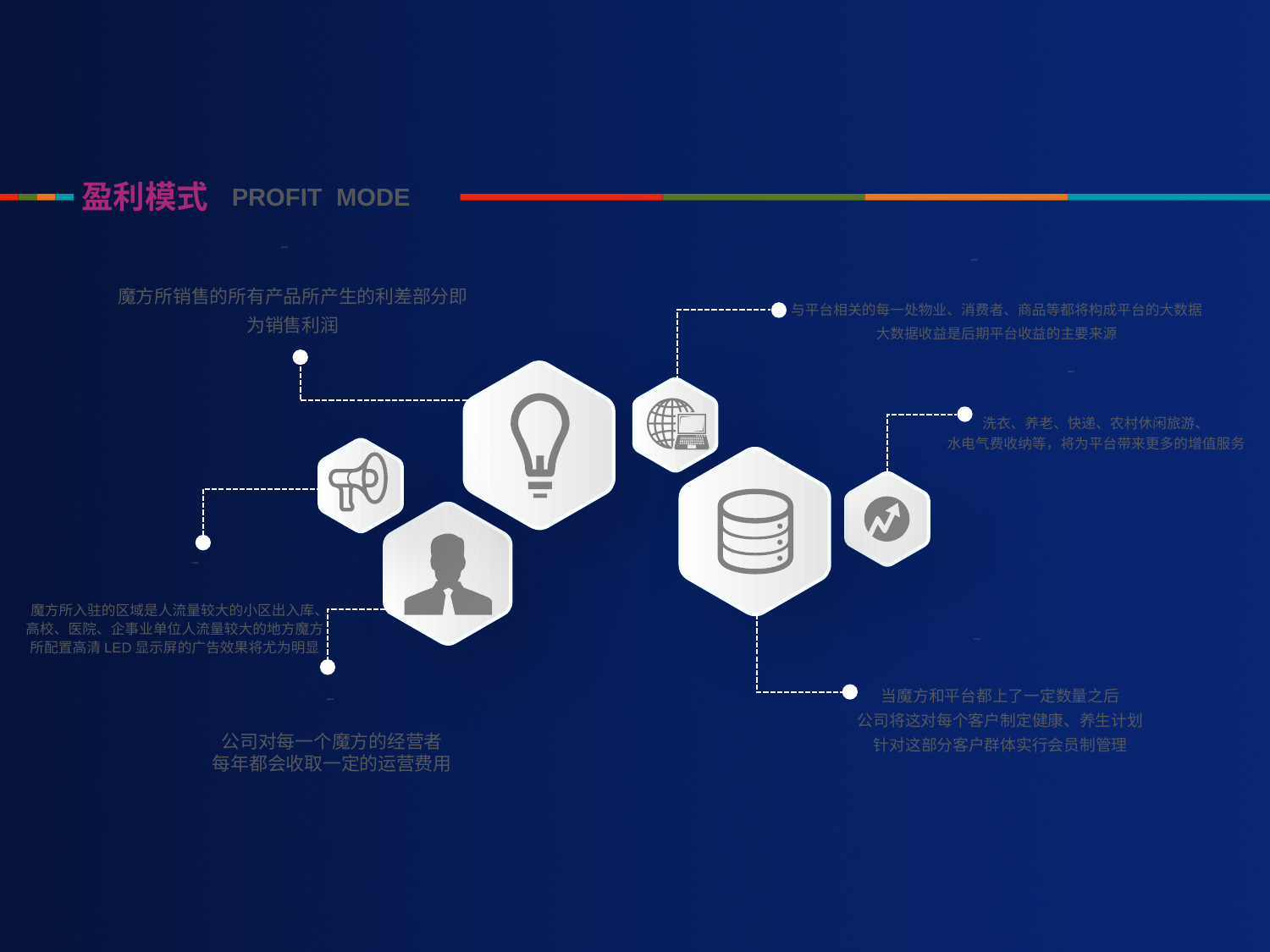

盈利模式
PROFIT  MODE

商品利润
数据收益
魔方所销售的所有产品所产生的利差部分即为销售利润
与平台相关的每一处物业、消费者、商品等都将构成平台的大数据
大数据收益是后期平台收益的主要来源

增值服务

洗衣、养老、快递、农村休闲旅游、
水电气费收纳等，将为平台带来更多的增值服务

广告收益
  魔方所入驻的区域是人流量较大的小区出入库、
高校、医院、企事业单位人流量较大的地方魔方
所配置高清LED显示屏的广告效果将尤为明显

会员充值

当魔方和平台都上了一定数量之后
公司将这对每个客户制定健康、养生计划
针对这部分客户群体实行会员制管理

运营收益
公司对每一个魔方的经营者
每年都会收取一定的运营费用